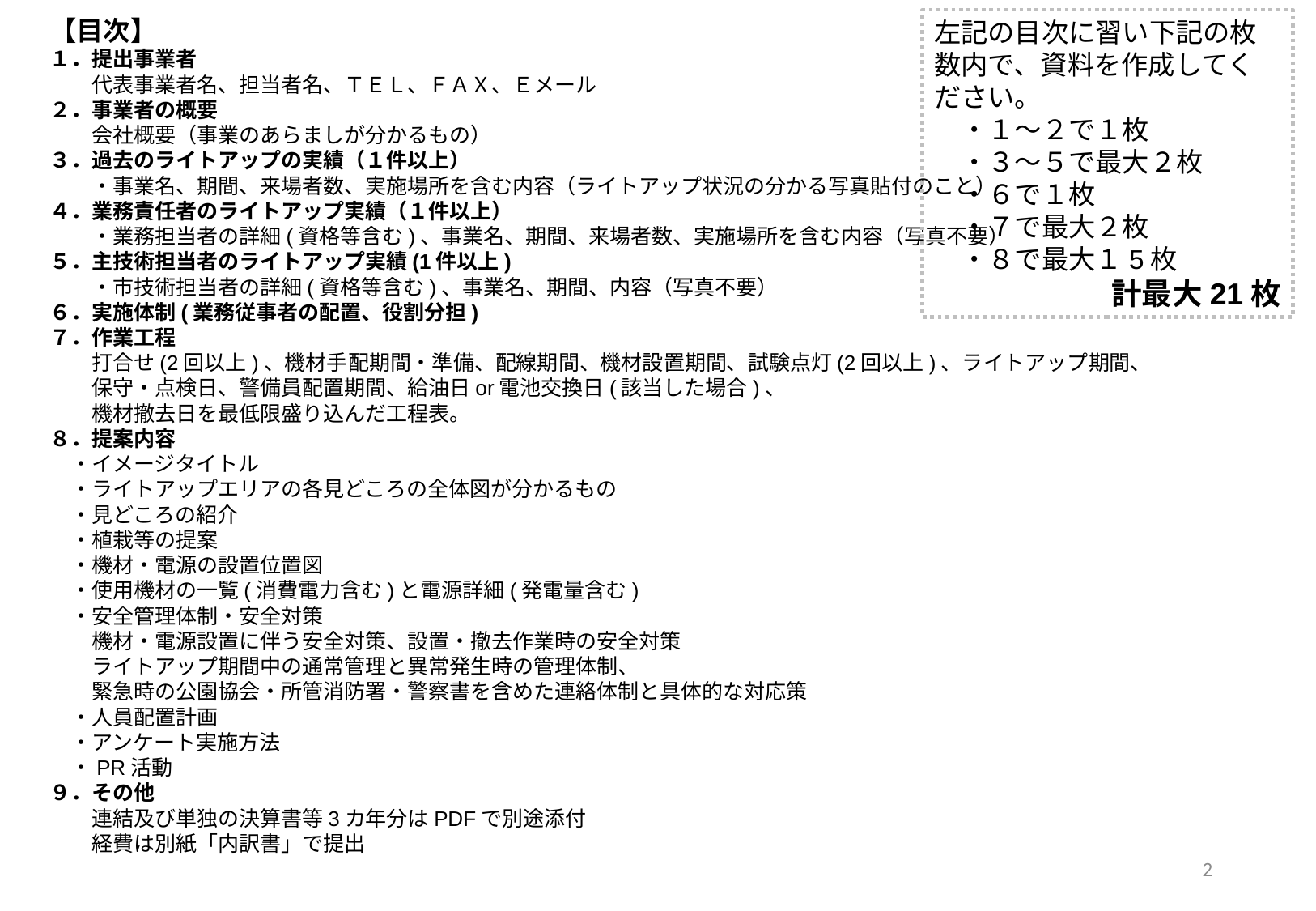

【目次】
１．提出事業者
　　代表事業者名、担当者名、ＴＥＬ、ＦＡＸ、Ｅメール
２．事業者の概要
　　会社概要（事業のあらましが分かるもの）
３．過去のライトアップの実績（１件以上）
　　・事業名、期間、来場者数、実施場所を含む内容（ライトアップ状況の分かる写真貼付のこと）
４．業務責任者のライトアップ実績（１件以上）
　　・業務担当者の詳細(資格等含む)、事業名、期間、来場者数、実施場所を含む内容（写真不要）
５．主技術担当者のライトアップ実績(1件以上)
　　・市技術担当者の詳細(資格等含む)、事業名、期間、内容（写真不要）
６．実施体制(業務従事者の配置、役割分担)
７．作業工程
　　打合せ(2回以上)、機材手配期間・準備、配線期間、機材設置期間、試験点灯(2回以上)、ライトアップ期間、
　　保守・点検日、警備員配置期間、給油日or電池交換日(該当した場合)、
　　機材撤去日を最低限盛り込んだ工程表。
８．提案内容
　・イメージタイトル
　・ライトアップエリアの各見どころの全体図が分かるもの
　・見どころの紹介
　・植栽等の提案
　・機材・電源の設置位置図
　・使用機材の一覧(消費電力含む)と電源詳細(発電量含む)
　・安全管理体制・安全対策
　　機材・電源設置に伴う安全対策、設置・撤去作業時の安全対策
　　ライトアップ期間中の通常管理と異常発生時の管理体制、
　　緊急時の公園協会・所管消防署・警察書を含めた連絡体制と具体的な対応策
　・人員配置計画
　・アンケート実施方法
　・PR活動
９．その他
　　連結及び単独の決算書等3カ年分はPDFで別途添付
　　経費は別紙「内訳書」で提出
左記の目次に習い下記の枚数内で、資料を作成してください。
　・１～２で１枚
　・３～５で最大２枚
　・６で１枚
　・７で最大２枚
　・８で最大１5枚
計最大21枚
2